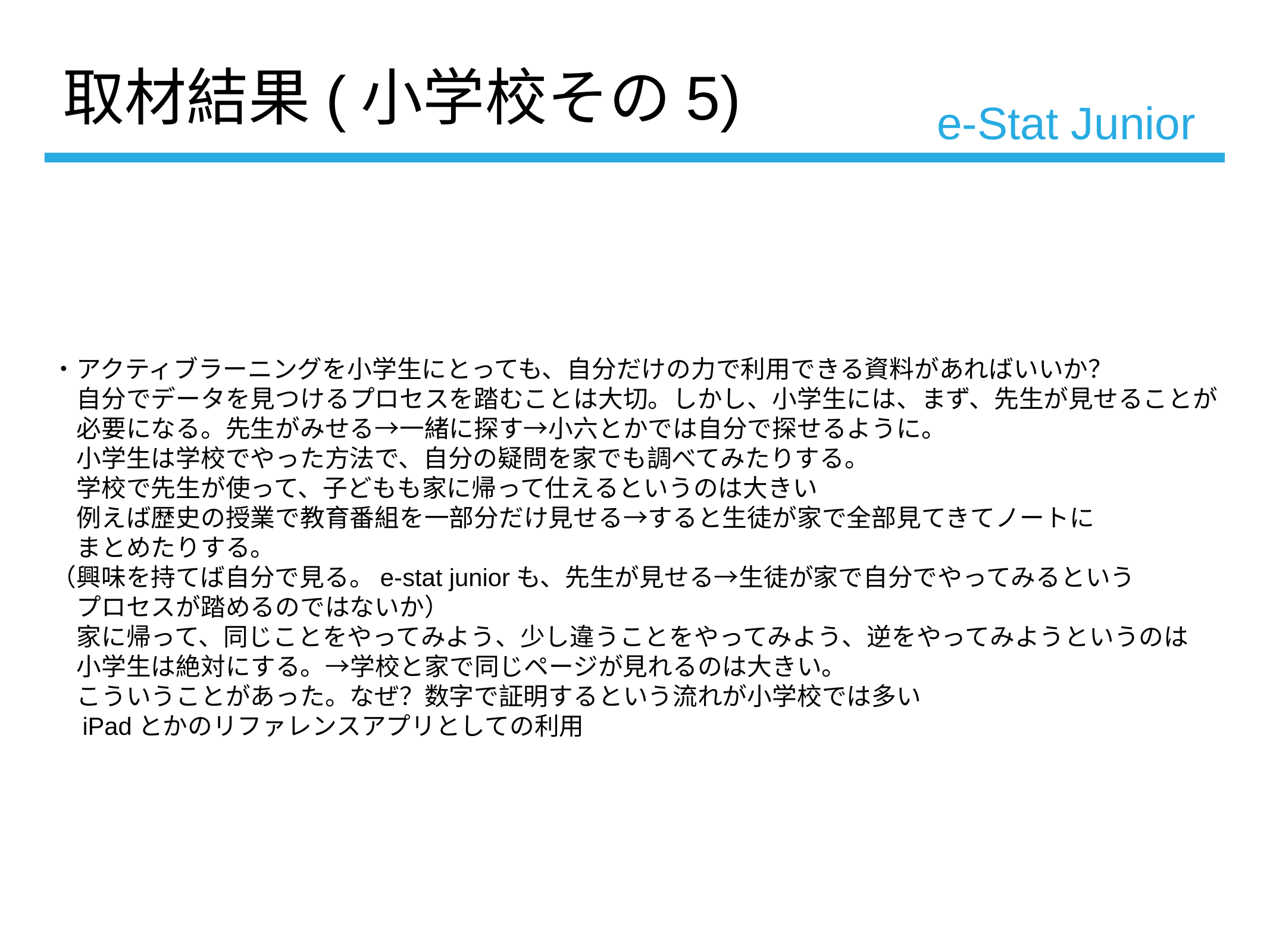

取材結果(小学校その5)
# e-Stat Junior

・アクティブラーニングを小学生にとっても、自分だけの力で利用できる資料があればいいか？
　自分でデータを見つけるプロセスを踏むことは大切。しかし、小学生には、まず、先生が見せることが
　必要になる。先生がみせる→一緒に探す→小六とかでは自分で探せるように。
　小学生は学校でやった方法で、自分の疑問を家でも調べてみたりする。
　学校で先生が使って、子どもも家に帰って仕えるというのは大きい
　例えば歴史の授業で教育番組を一部分だけ見せる→すると生徒が家で全部見てきてノートに
　まとめたりする。
（興味を持てば自分で見る。e-stat juniorも、先生が見せる→生徒が家で自分でやってみるという
　プロセスが踏めるのではないか）
　家に帰って、同じことをやってみよう、少し違うことをやってみよう、逆をやってみようというのは
　小学生は絶対にする。→学校と家で同じページが見れるのは大きい。
　こういうことがあった。なぜ？数字で証明するという流れが小学校では多い
　iPadとかのリファレンスアプリとしての利用